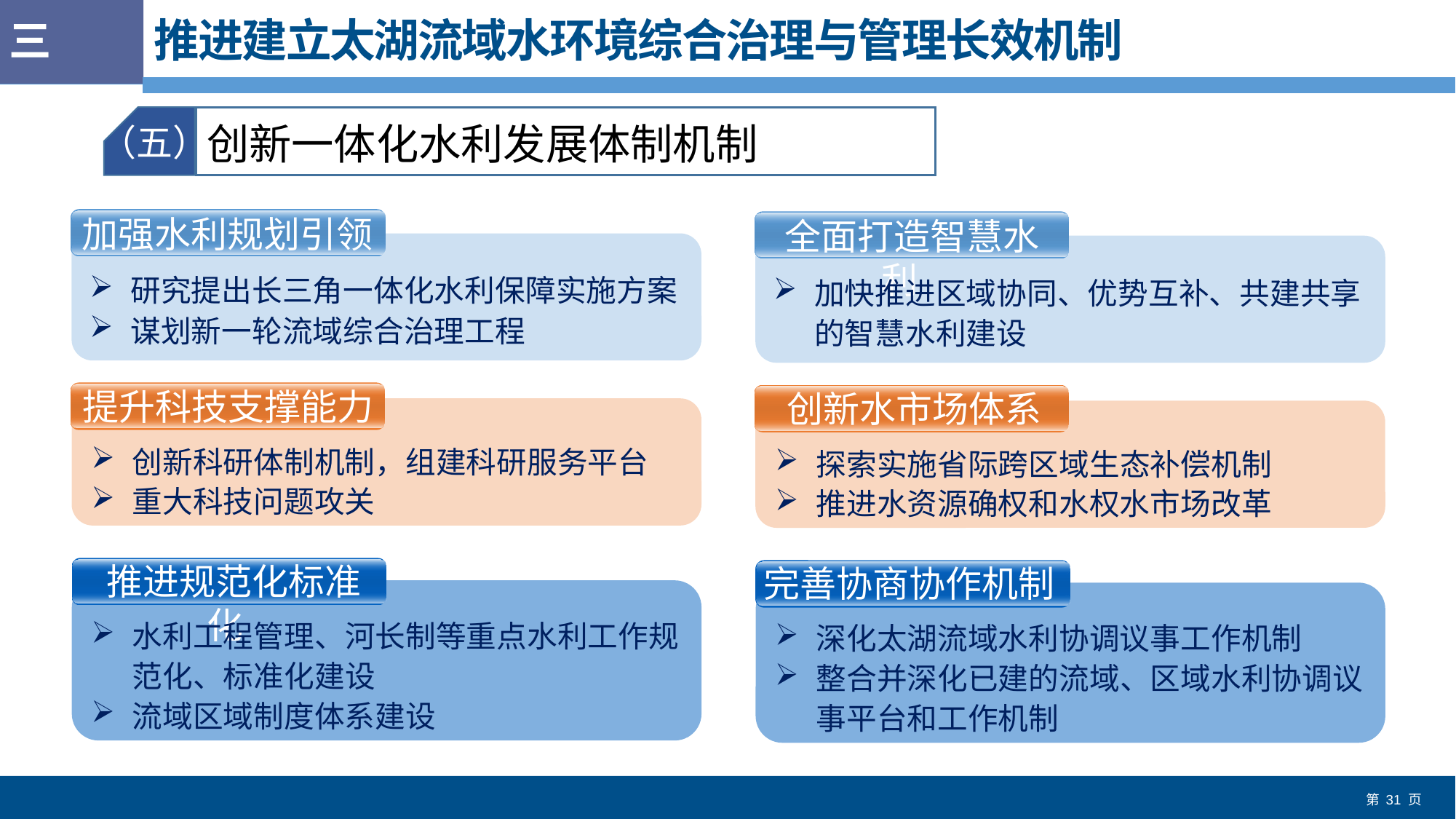

三
推进建立太湖流域水环境综合治理与管理长效机制

创新一体化水利发展体制机制
（五）
 加强水利规划引领
  全面打造智慧水利

研究提出长三角一体化水利保障实施方案
谋划新一轮流域综合治理工程
加快推进区域协同、优势互补、共建共享的智慧水利建设
 提升科技支撑能力
 创新水市场体系

创新科研体制机制，组建科研服务平台
重大科技问题攻关
探索实施省际跨区域生态补偿机制
推进水资源确权和水权水市场改革
 推进规范化标准化
完善协商协作机制

水利工程管理、河长制等重点水利工作规范化、标准化建设
流域区域制度体系建设
深化太湖流域水利协调议事工作机制
整合并深化已建的流域、区域水利协调议事平台和工作机制
第 31 页